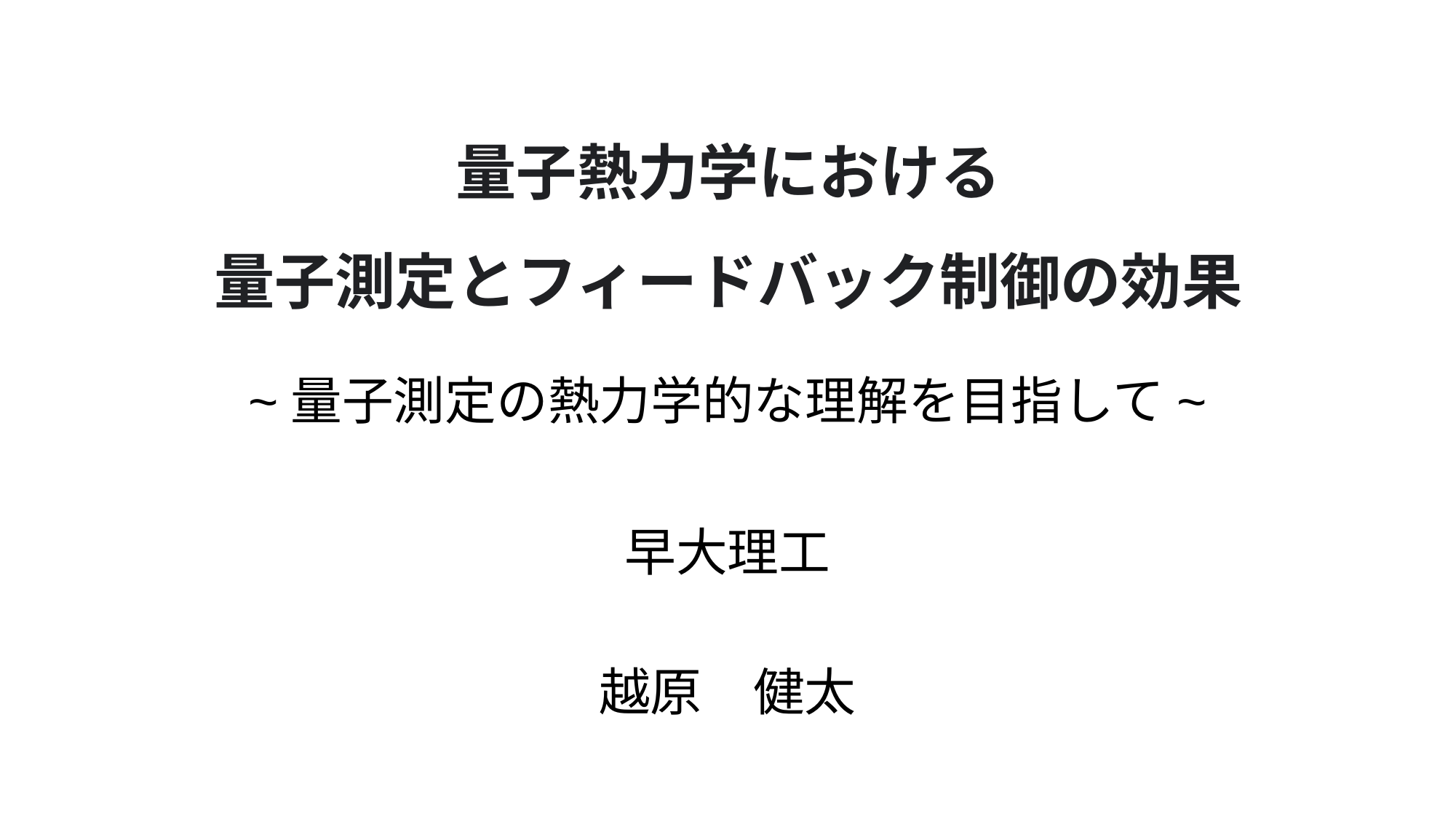

# 量子熱力学における 量子測定とフィードバック制御の効果
~量子測定の熱力学的な理解を目指して~
早大理工
越原　健太